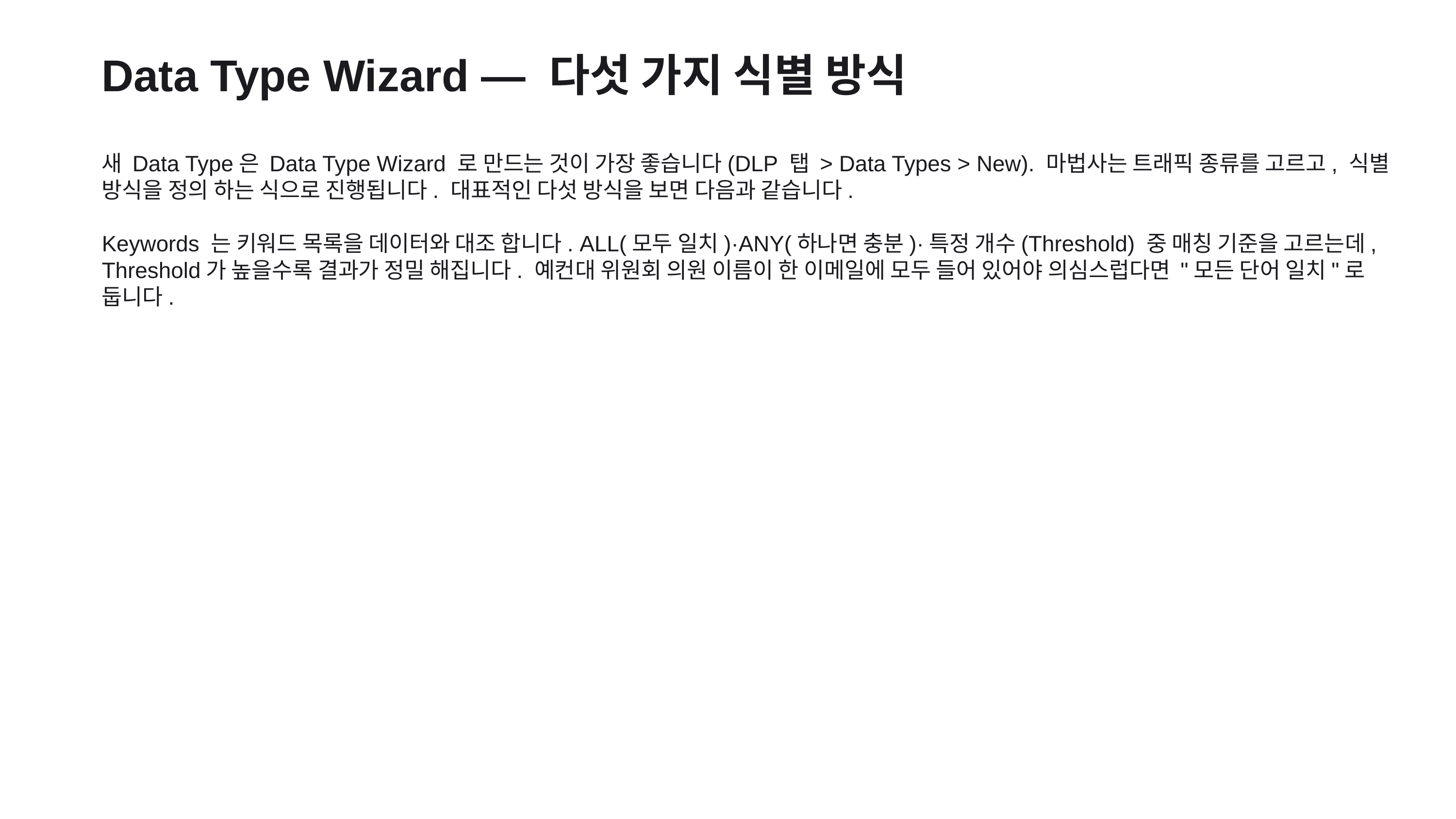

Data Type Wizard — 다섯 가지 식별 방식
새 Data Type은 Data Type Wizard 로 만드는 것이 가장 좋습니다(DLP 탭 > Data Types > New). 마법사는 트래픽 종류를 고르고, 식별 방식을 정의 하는 식으로 진행됩니다. 대표적인 다섯 방식을 보면 다음과 같습니다.

Keywords 는 키워드 목록을 데이터와 대조 합니다. ALL(모두 일치)·ANY(하나면 충분)·특정 개수(Threshold) 중 매칭 기준을 고르는데, Threshold가 높을수록 결과가 정밀 해집니다. 예컨대 위원회 의원 이름이 한 이메일에 모두 들어 있어야 의심스럽다면 "모든 단어 일치"로 둡니다.